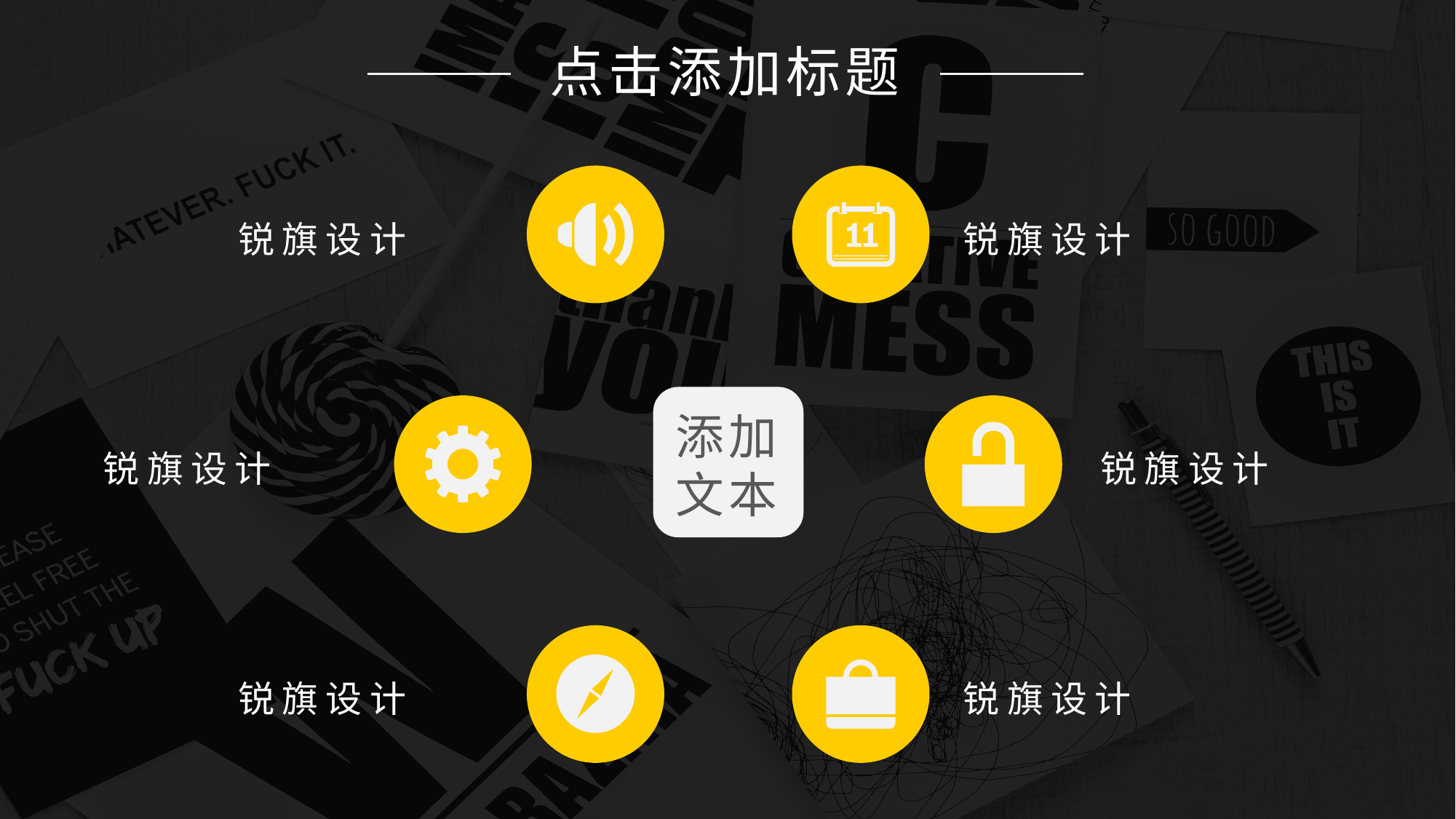

点击添加标题

锐旗设计

锐旗设计

添加文本

锐旗设计
锐旗设计

锐旗设计
锐旗设计